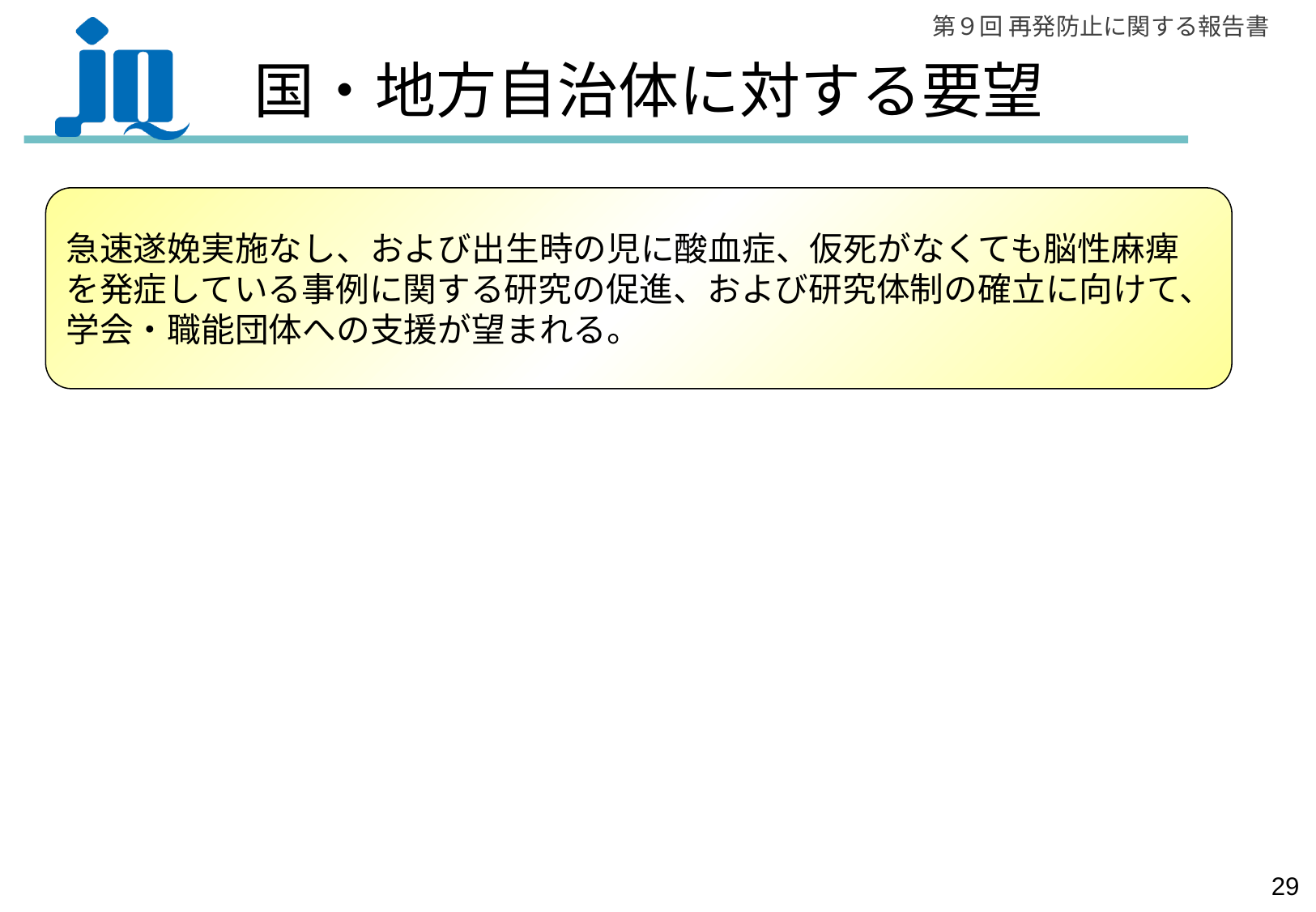

# 国・地方自治体に対する要望
急速遂娩実施なし、および出生時の児に酸血症、仮死がなくても脳性麻痺を発症している事例に関する研究の促進、および研究体制の確立に向けて、学会・職能団体への支援が望まれる。
29